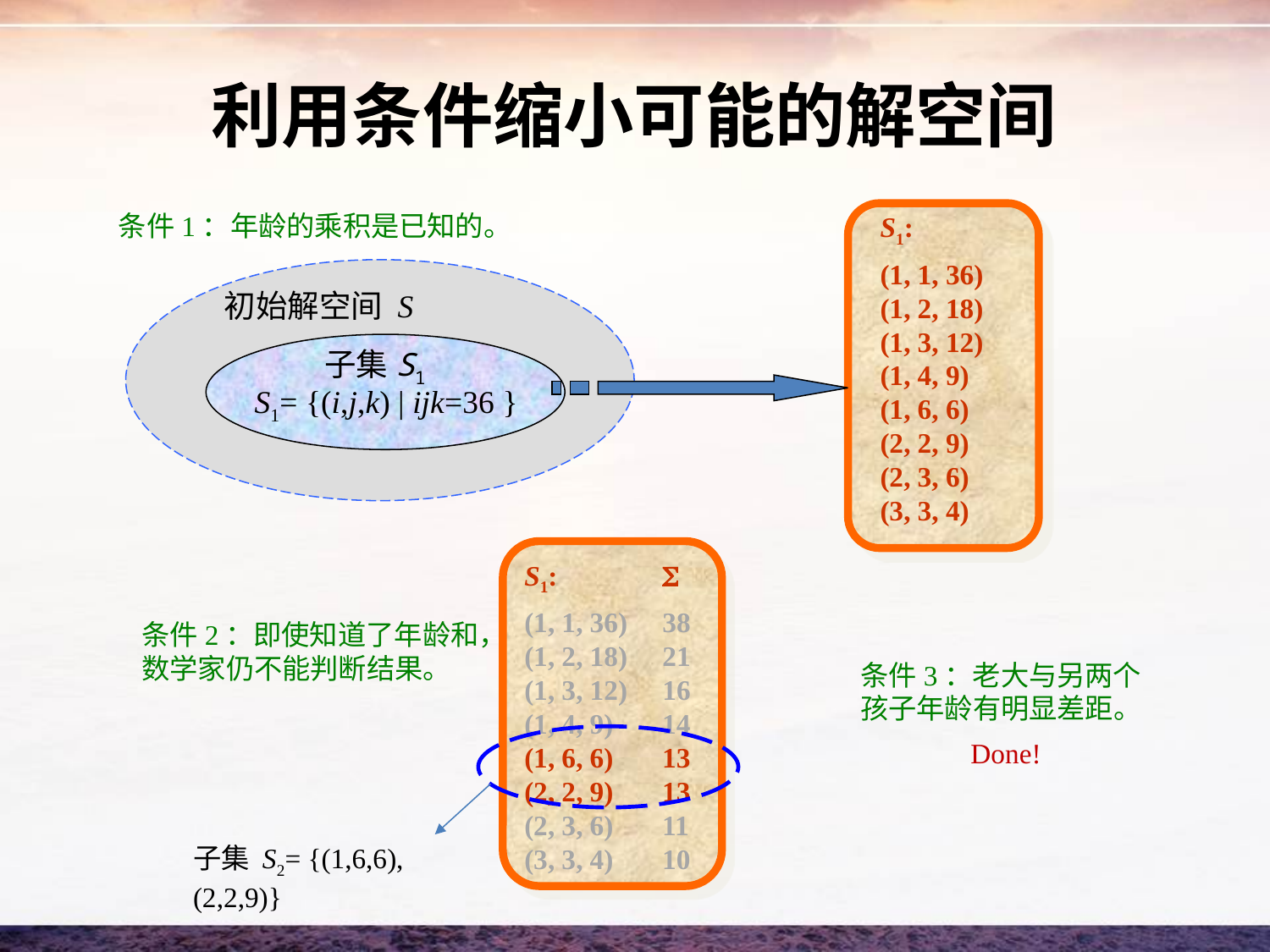

# 利用条件缩小可能的解空间
条件1：年龄的乘积是已知的。

S1:
(1, 1, 36)
(1, 2, 18)
(1, 3, 12)
(1, 4, 9)
(1, 6, 6)
(2, 2, 9)
(2, 3, 6)
(3, 3, 4)

初始解空间 S

子集S1
S1= {(i,j,k) | ijk=36 }

S1:               Σ
(1, 1, 36)     38
(1, 2, 18)     21
(1, 3, 12)     16
(1, 4, 9)       14
(1, 6, 6)       13
(2, 2, 9)       13
(2, 3, 6)       11
(3, 3, 4)       10
条件2：即使知道了年龄和，数学家仍不能判断结果。

子集 S2= {(1,6,6), (2,2,9)}
条件3：老大与另两个孩子年龄有明显差距。
Done!